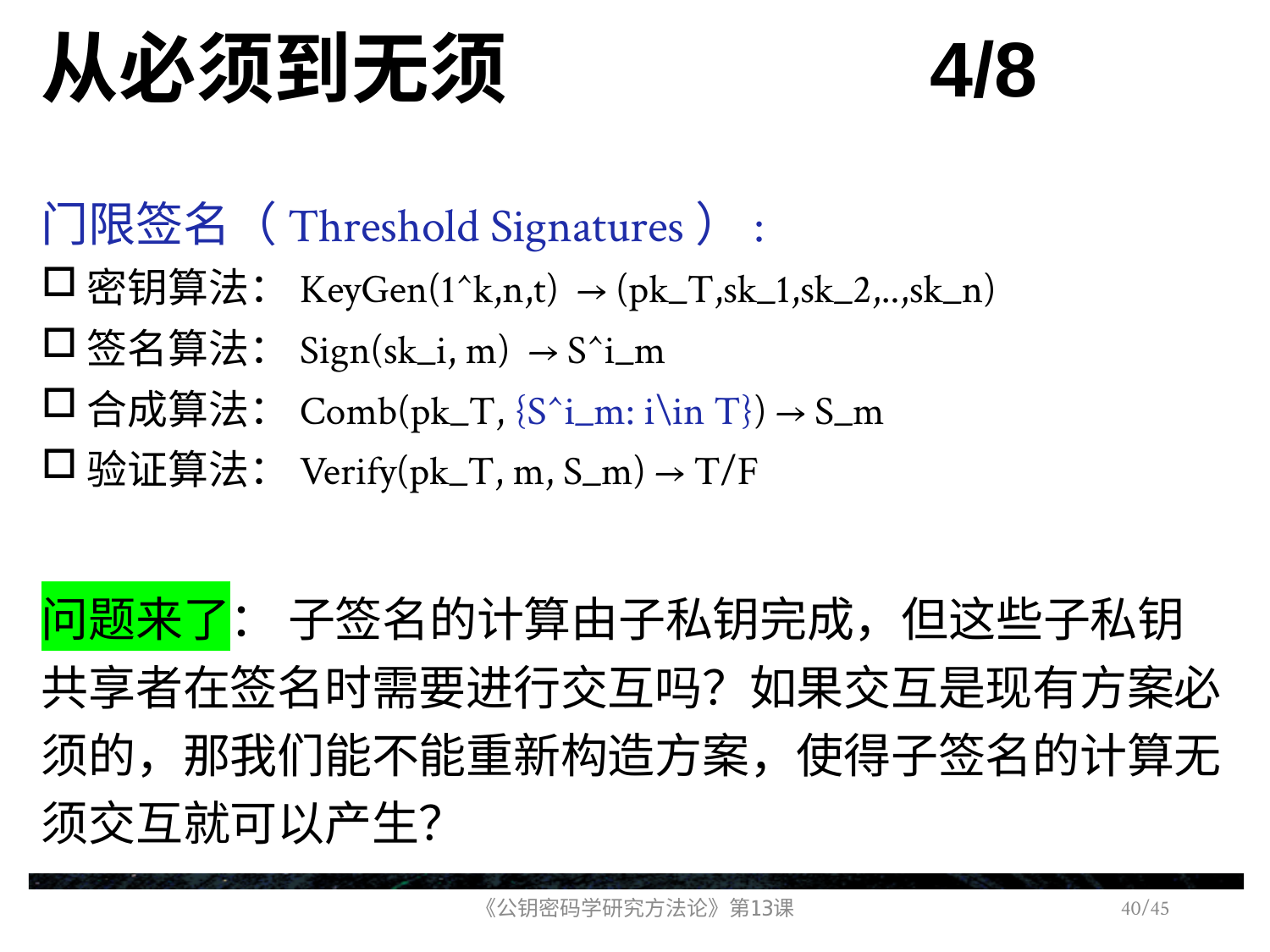

# 从必须到无须                       4/8
门限签名（Threshold Signatures）:
密钥算法：KeyGen(1^k,n,t)  → (pk_T,sk_1,sk_2,..,sk_n)
签名算法：Sign(sk_i, m)  → S^i_m
合成算法：Comb(pk_T, {S^i_m: i\in T}) → S_m
验证算法：Verify(pk_T, m, S_m) → T/F

问题来了： 子签名的计算由子私钥完成，但这些子私钥共享者在签名时需要进行交互吗？如果交互是现有方案必须的，那我们能不能重新构造方案，使得子签名的计算无须交互就可以产生？
《公钥密码学研究方法论》第13课
40/45